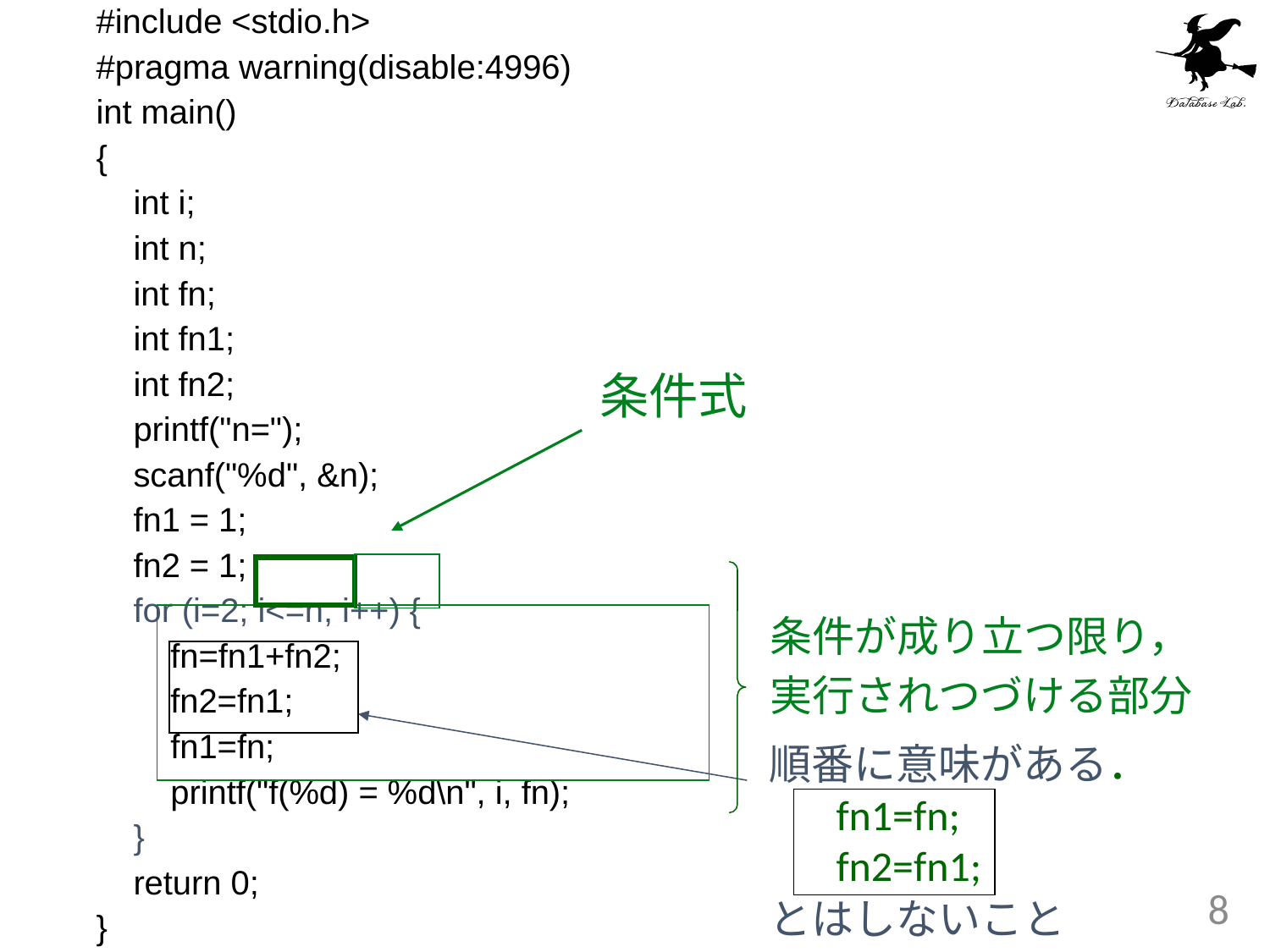

#include <stdio.h>
#pragma warning(disable:4996)
int main()
{
    int i;
    int n;
    int fn;
    int fn1;
    int fn2;
    printf("n=");
    scanf("%d", &n);
    fn1 = 1;
    fn2 = 1;
    for (i=2; i<=n; i++) {
        fn=fn1+fn2;
        fn2=fn1;
        fn1=fn;
        printf("f(%d) = %d\n", i, fn);
    }
    return 0;
}
条件式

条件が成り立つ限り，
実行されつづける部分

順番に意味がある．
       fn1=fn;
       fn2=fn1;
とはしないこと

8